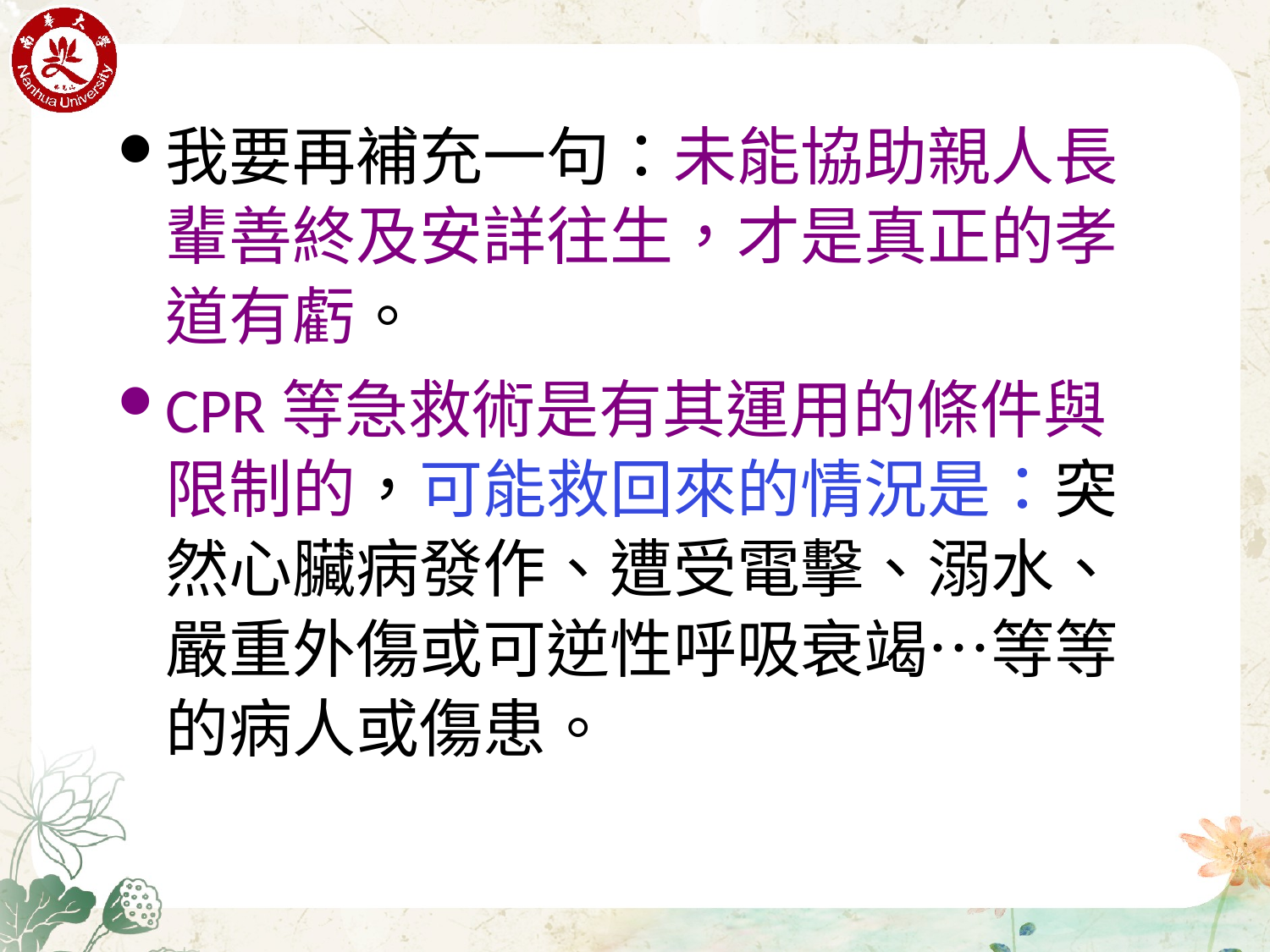

我要再補充一句：未能協助親人長輩善終及安詳往生，才是真正的孝道有虧。
CPR等急救術是有其運用的條件與限制的，可能救回來的情況是：突然心臟病發作、遭受電擊、溺水、嚴重外傷或可逆性呼吸衰竭…等等的病人或傷患。